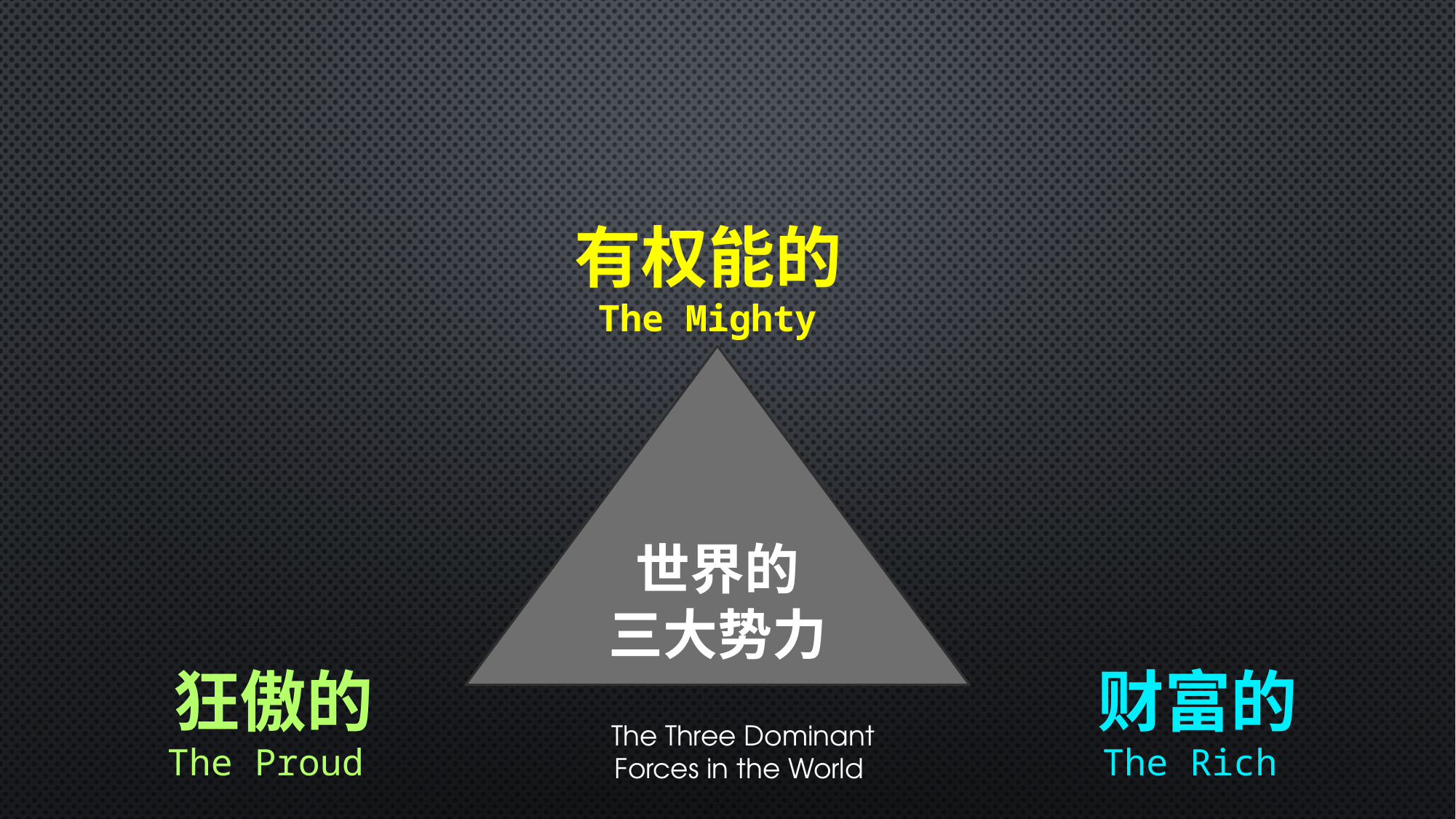

有权能的
The Mighty
世界的
三大势力
  狂傲的
The Proud
  财富的
The Rich
 The Three Dominant Forces in the World